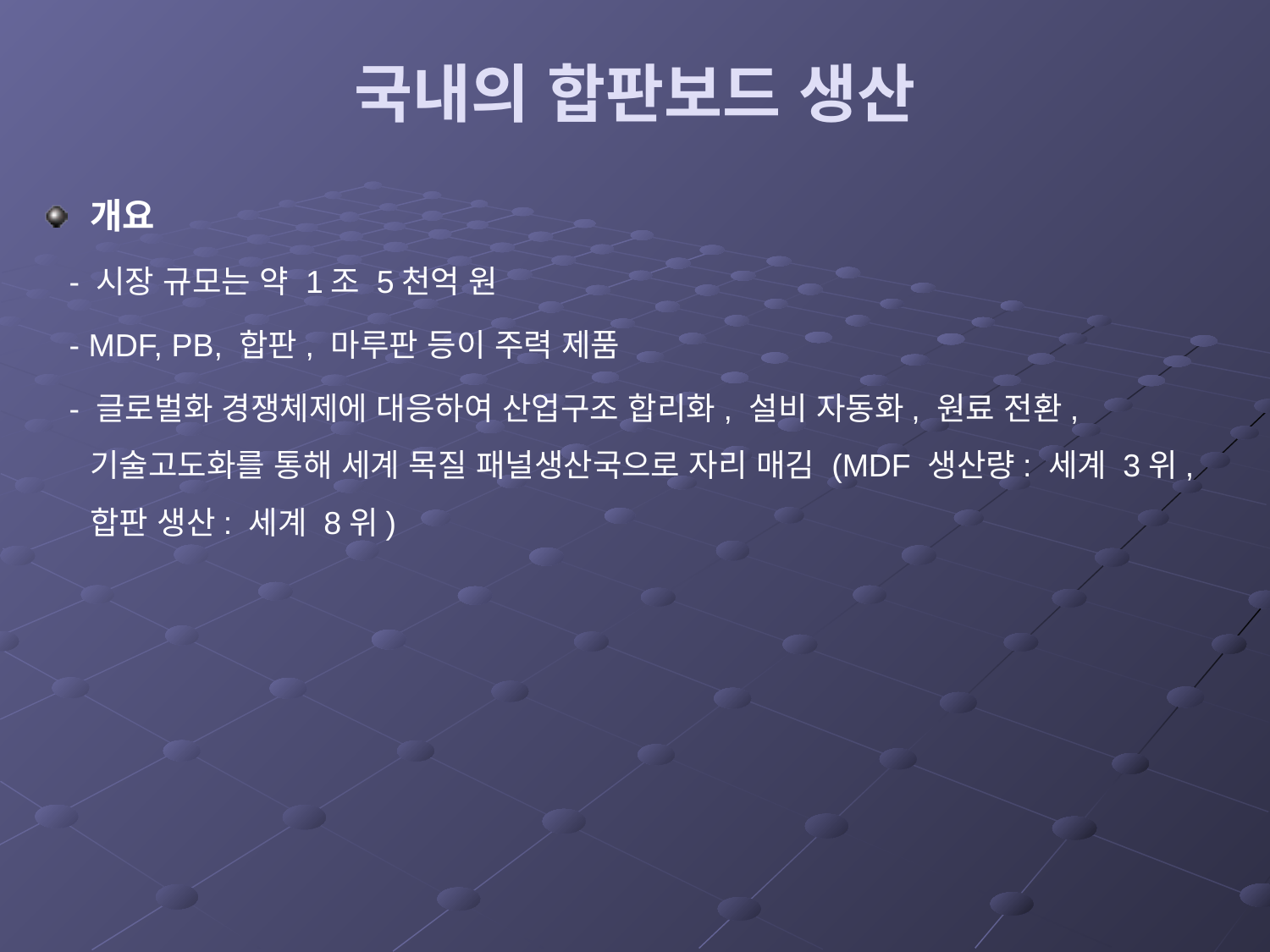

# 국내의 합판보드 생산
개요
   - 시장 규모는 약 1조 5천억 원
   - MDF, PB, 합판, 마루판 등이 주력 제품
   - 글로벌화 경쟁체제에 대응하여 산업구조 합리화, 설비 자동화, 원료 전환, 기술고도화를 통해 세계 목질 패널생산국으로 자리 매김 (MDF 생산량: 세계 3위, 합판 생산: 세계 8위)